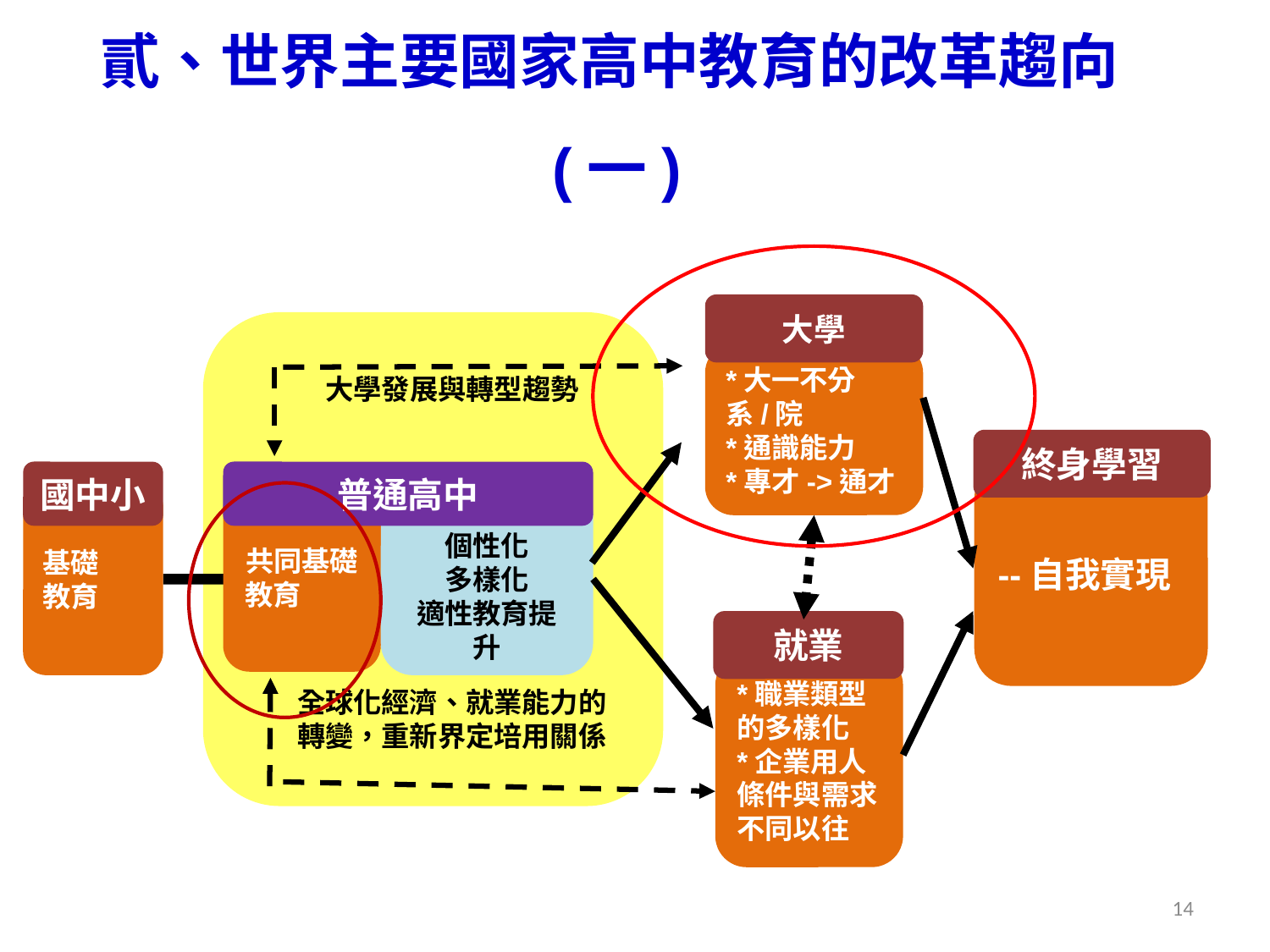

# 貳、世界主要國家高中教育的改革趨向(一)

大學

*大一不分系/院
*通識能力
*專才->通才
大學發展與轉型趨勢
終身學習
國中小
普通高中
--自我實現

共同基礎教育

個性化
多樣化
適性教育提升
基礎
教育
就業
*職業類型的多樣化
*企業用人條件與需求不同以往
全球化經濟、就業能力的轉變，重新界定培用關係

14